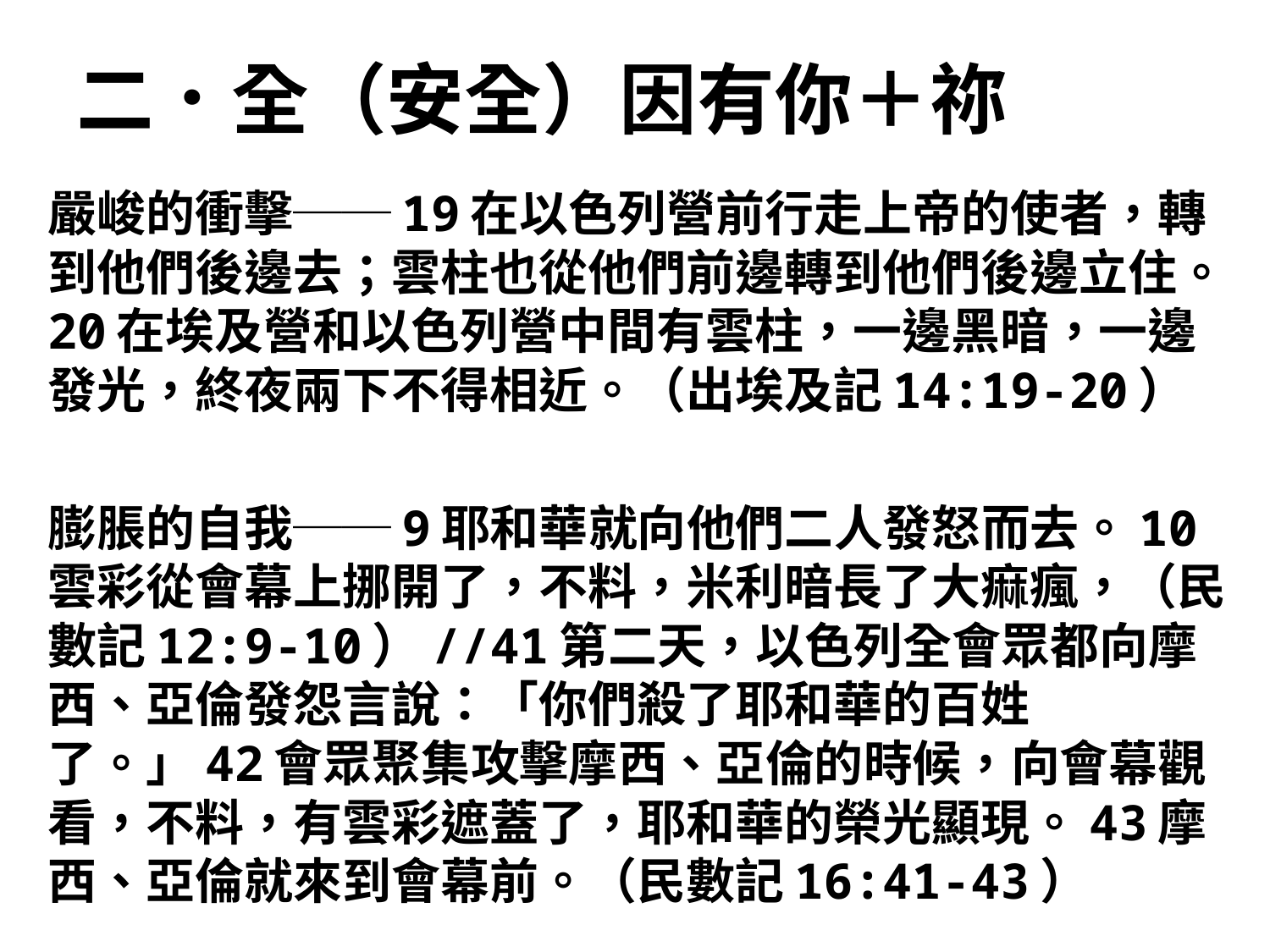

# 二．全（安全）因有你＋祢
嚴峻的衝擊──19在以色列營前行走上帝的使者，轉到他們後邊去；雲柱也從他們前邊轉到他們後邊立住。 20在埃及營和以色列營中間有雲柱，一邊黑暗，一邊發光，終夜兩下不得相近。（出埃及記14:19-20）

膨脹的自我──9耶和華就向他們二人發怒而去。10雲彩從會幕上挪開了，不料，米利暗長了大痲瘋，（民數記12:9-10）//41第二天，以色列全會眾都向摩西、亞倫發怨言說：「你們殺了耶和華的百姓了。」42會眾聚集攻擊摩西、亞倫的時候，向會幕觀看，不料，有雲彩遮蓋了，耶和華的榮光顯現。43摩西、亞倫就來到會幕前。（民數記16:41-43）